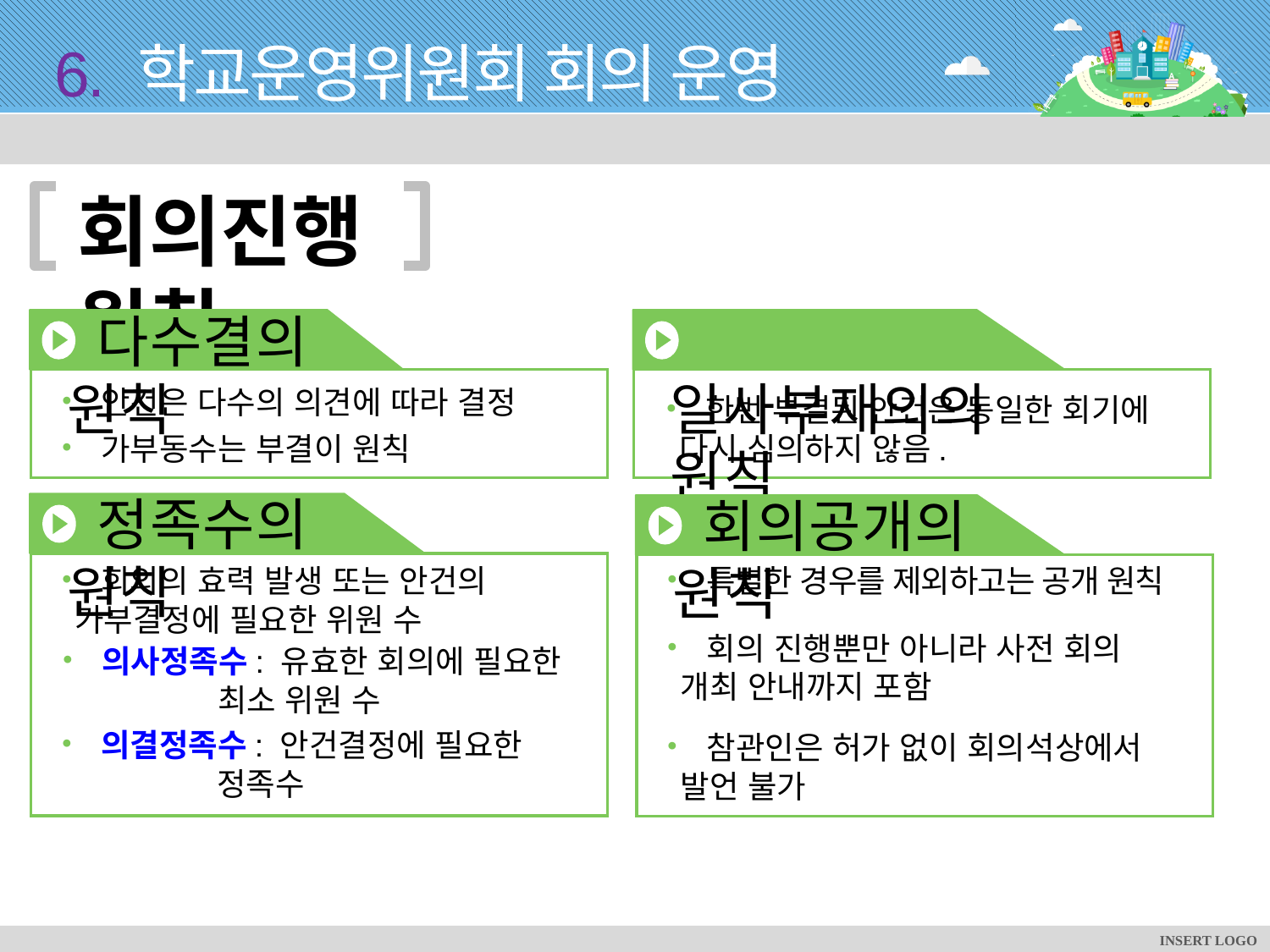

# 6. 학교운영위원회 회의 운영
회의진행 원칙

 다수결의 원칙

• 안건은 다수의 의견에 따라 결정
• 가부동수는 부결이 원칙
 일사부재의의 원칙

• 한번 부결된 안건은 동일한 회기에
  다시 심의하지 않음.
 정족수의 원칙

• 회의의 효력 발생 또는 안건의
  가부결정에 필요한 위원 수

 회의공개의 원칙

• 특별한 경우를 제외하고는 공개 원칙
• 회의 진행뿐만 아니라 사전 회의
  개최 안내까지 포함

• 의사정족수: 유효한 회의에 필요한
                  최소 위원 수
• 의결정족수: 안건결정에 필요한
                  정족수
• 참관인은 허가 없이 회의석상에서
  발언 불가